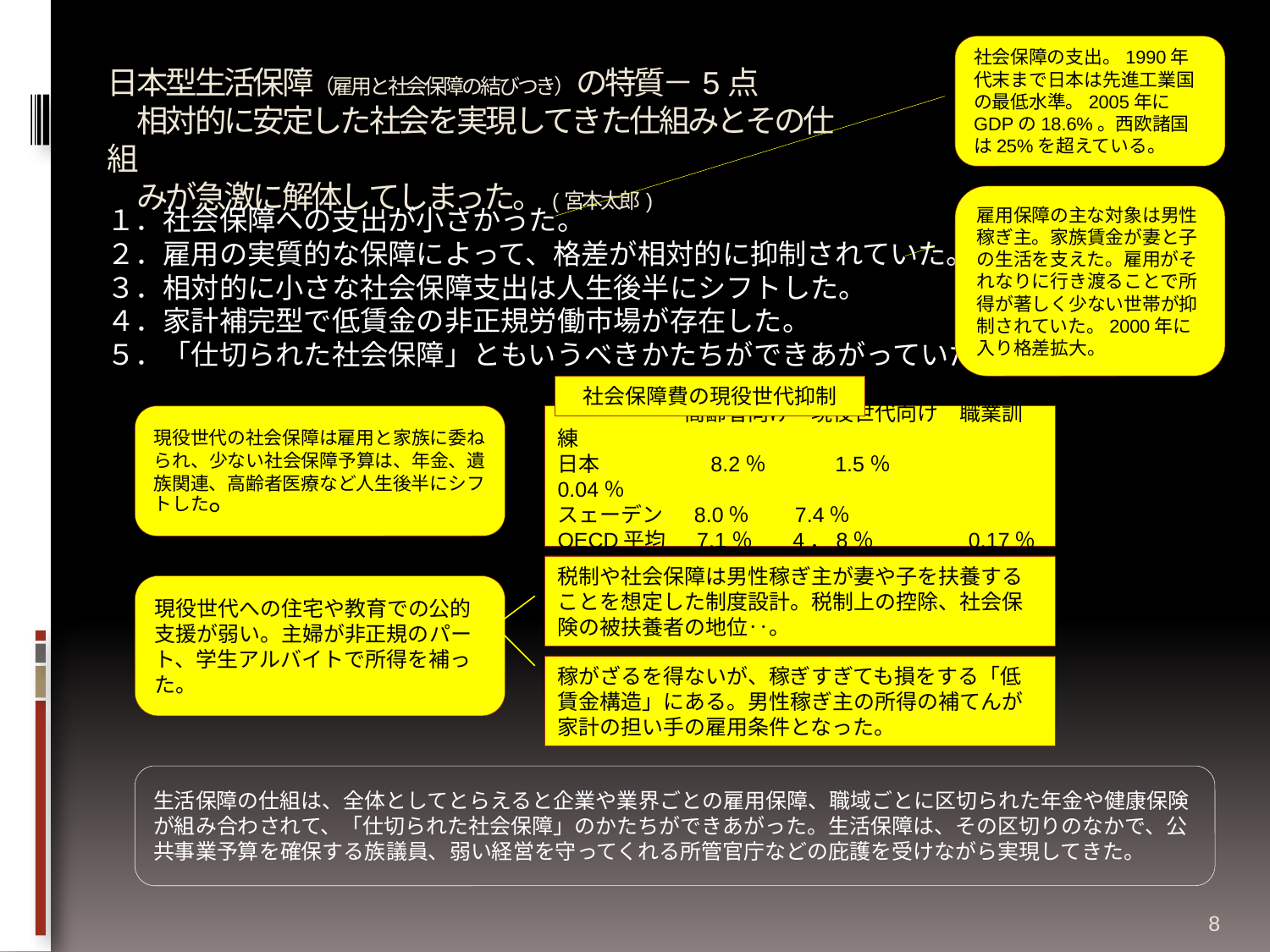

社会保障の支出。1990年代末まで日本は先進工業国の最低水準。2005年にGDPの18.6%。西欧諸国は25%を超えている。
# 日本型生活保障（雇用と社会保障の結びつき）の特質－5点 　相対的に安定した社会を実現してきた仕組みとその仕組 　みが急激に解体してしまった。(宮本太郎)
雇用保障の主な対象は男性稼ぎ主。家族賃金が妻と子の生活を支えた。雇用がそれなりに行き渡ることで所得が著しく少ない世帯が抑制されていた。2000年に入り格差拡大。
１．社会保障への支出が小さかった。
２．雇用の実質的な保障によって、格差が相対的に抑制されていた。
３．相対的に小さな社会保障支出は人生後半にシフトした。
４．家計補完型で低賃金の非正規労働市場が存在した。
５．「仕切られた社会保障」ともいうべきかたちができあがっていた。
社会保障費の現役世代抑制
現役世代の社会保障は雇用と家族に委ねられ、少ない社会保障予算は、年金、遺族関連、高齢者医療など人生後半にシフトした。

　　　　　　高齢者向け　現役世代向け　職業訓練
日本　　　　　8.2％　　　1.5％　　　　　0.04％
スェーデン　 8.0％　    7.4％
OECD平均 　7.1％　   4．8％　　　　 0.17％

税制や社会保障は男性稼ぎ主が妻や子を扶養することを想定した制度設計。税制上の控除、社会保険の被扶養者の地位‥。
現役世代への住宅や教育での公的支援が弱い。主婦が非正規のパート、学生アルバイトで所得を補った。
稼がざるを得ないが、稼ぎすぎても損をする「低賃金構造」にある。男性稼ぎ主の所得の補てんが家計の担い手の雇用条件となった。

生活保障の仕組は、全体としてとらえると企業や業界ごとの雇用保障、職域ごとに区切られた年金や健康保険が組み合わされて、「仕切られた社会保障」のかたちができあがった。生活保障は、その区切りのなかで、公共事業予算を確保する族議員、弱い経営を守ってくれる所管官庁などの庇護を受けながら実現してきた。

8